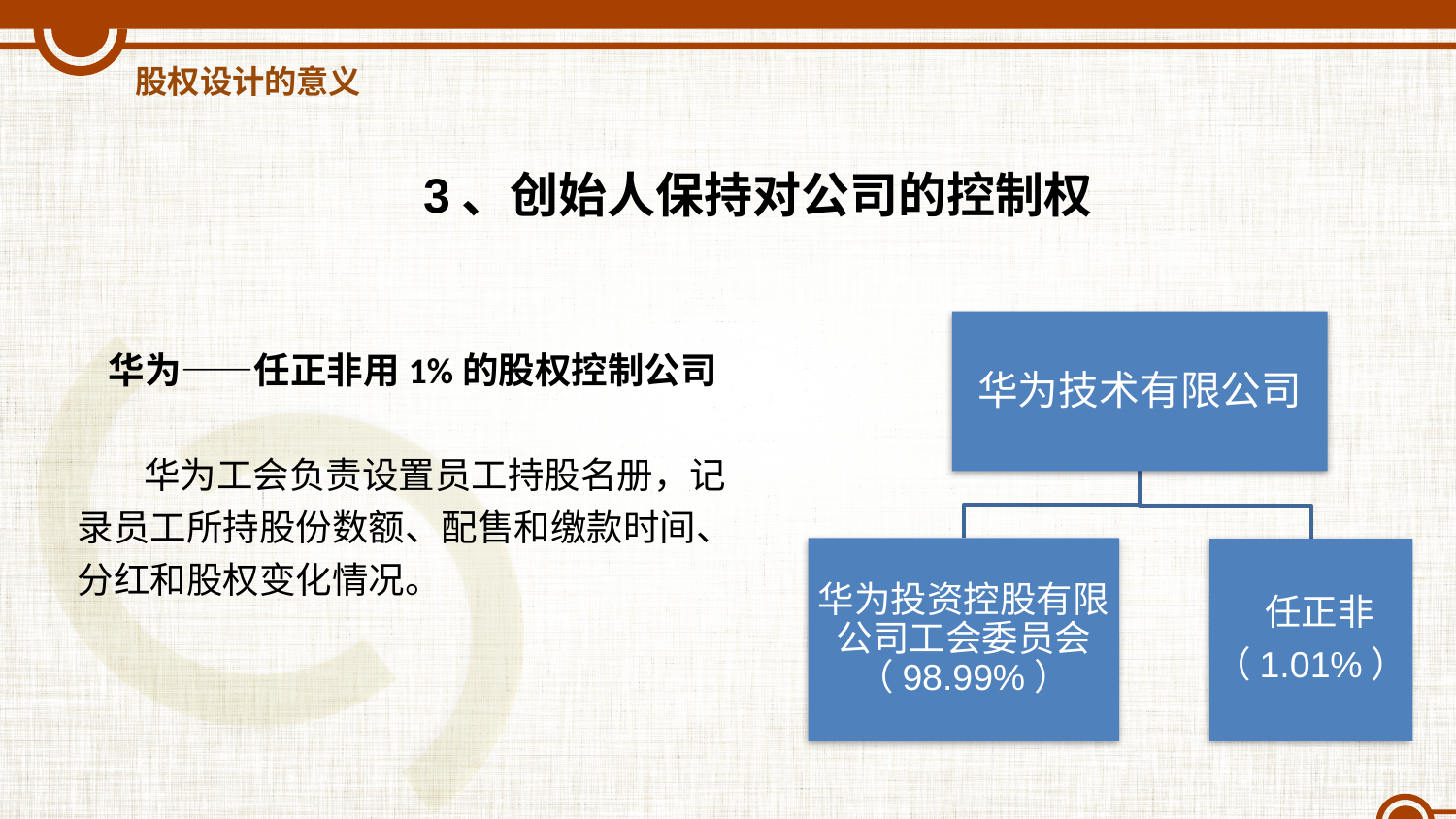

股权设计的意义
3、创始人保持对公司的控制权

华为技术有限公司
华为投资控股有限公司工会委员会（98.99%）
 任正非
（1.01%）
华为——任正非用1%的股权控制公司

       华为工会负责设置员工持股名册，记录员工所持股份数额、配售和缴款时间、分红和股权变化情况。